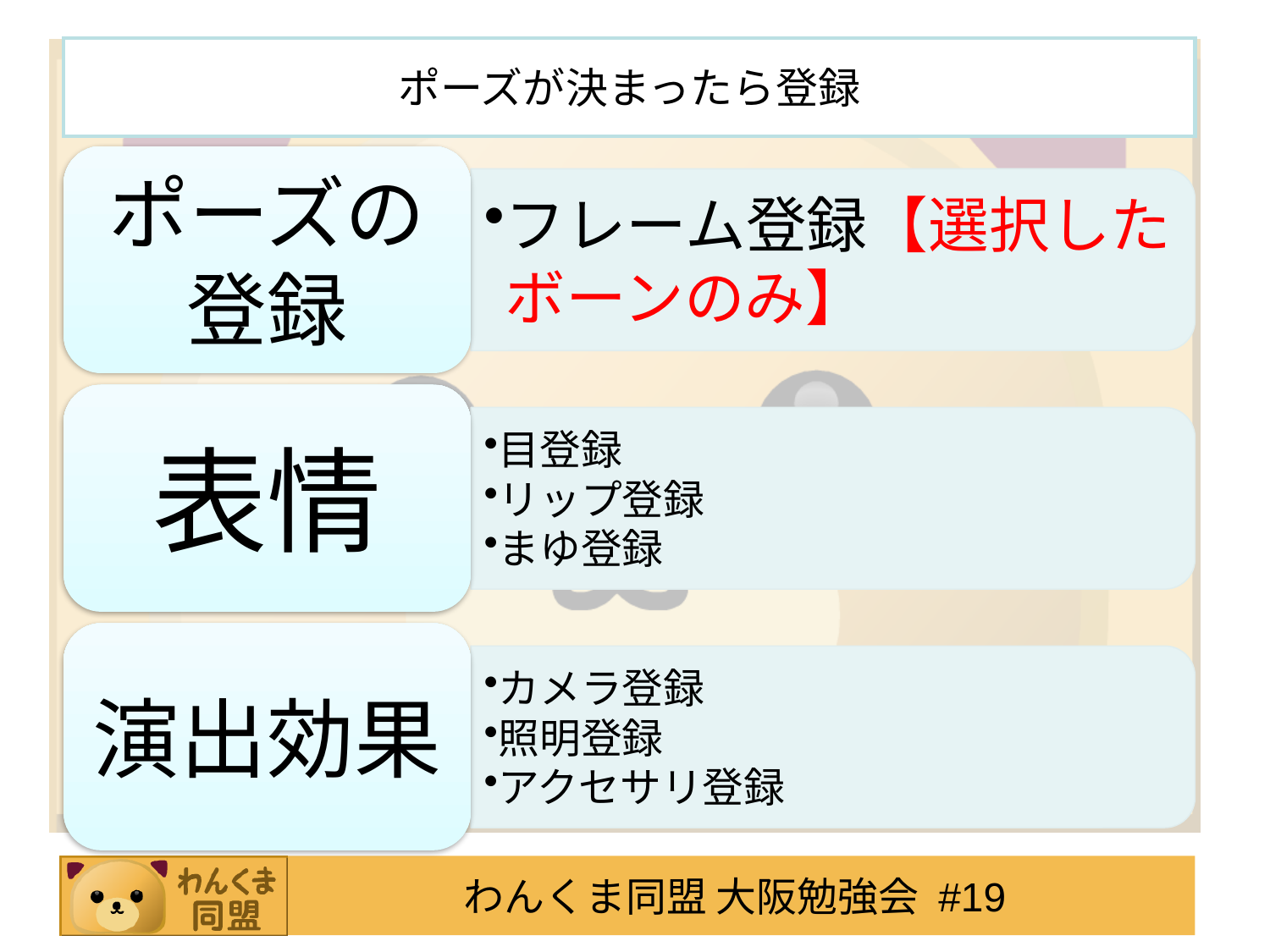

# ポーズが決まったら登録
ポーズの登録
フレーム登録【選択したボーンのみ】
表情
目登録
リップ登録
まゆ登録
演出効果
カメラ登録
照明登録
アクセサリ登録